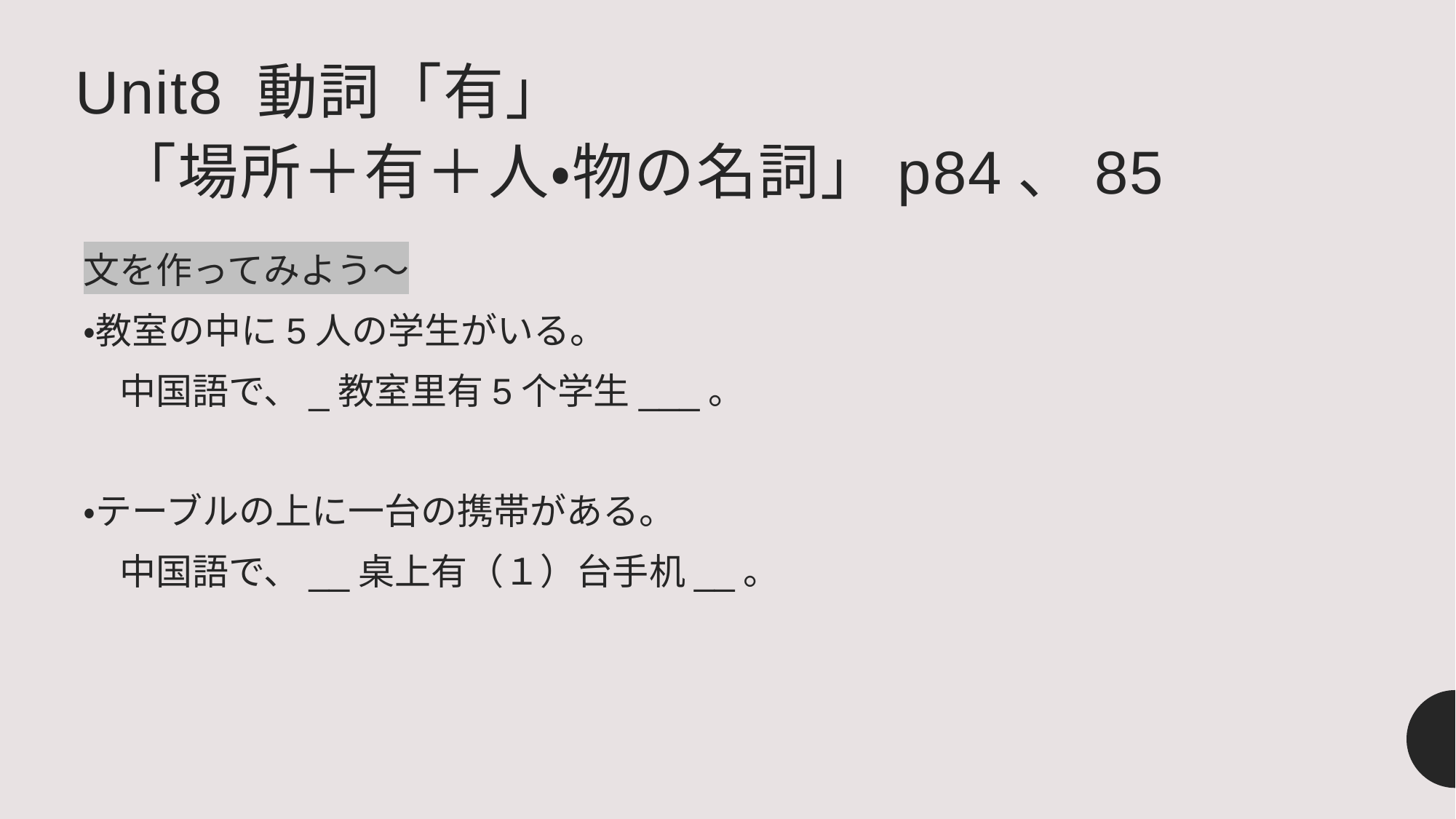

Unit8 動詞「有」
「場所＋有＋人・物の名詞」p84、85
文を作ってみよう～
・教室の中に5人の学生がいる。
　中国語で、_教室里有5个学生___。

・テーブルの上に一台の携帯がある。
　中国語で、__桌上有（１）台手机__。